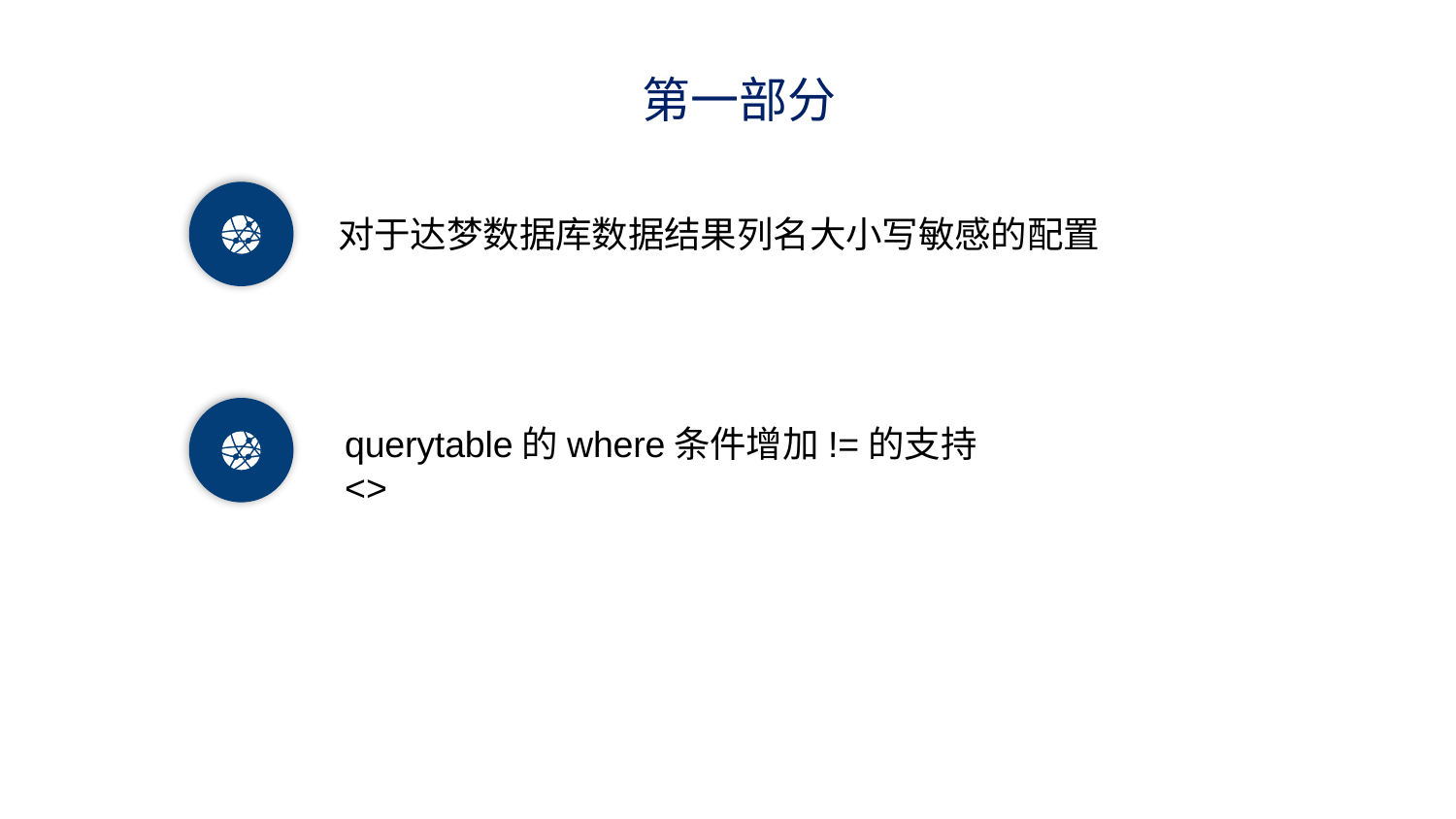

第一部分

对于达梦数据库数据结果列名大小写敏感的配置

querytable的where条件增加!=的支持  <>